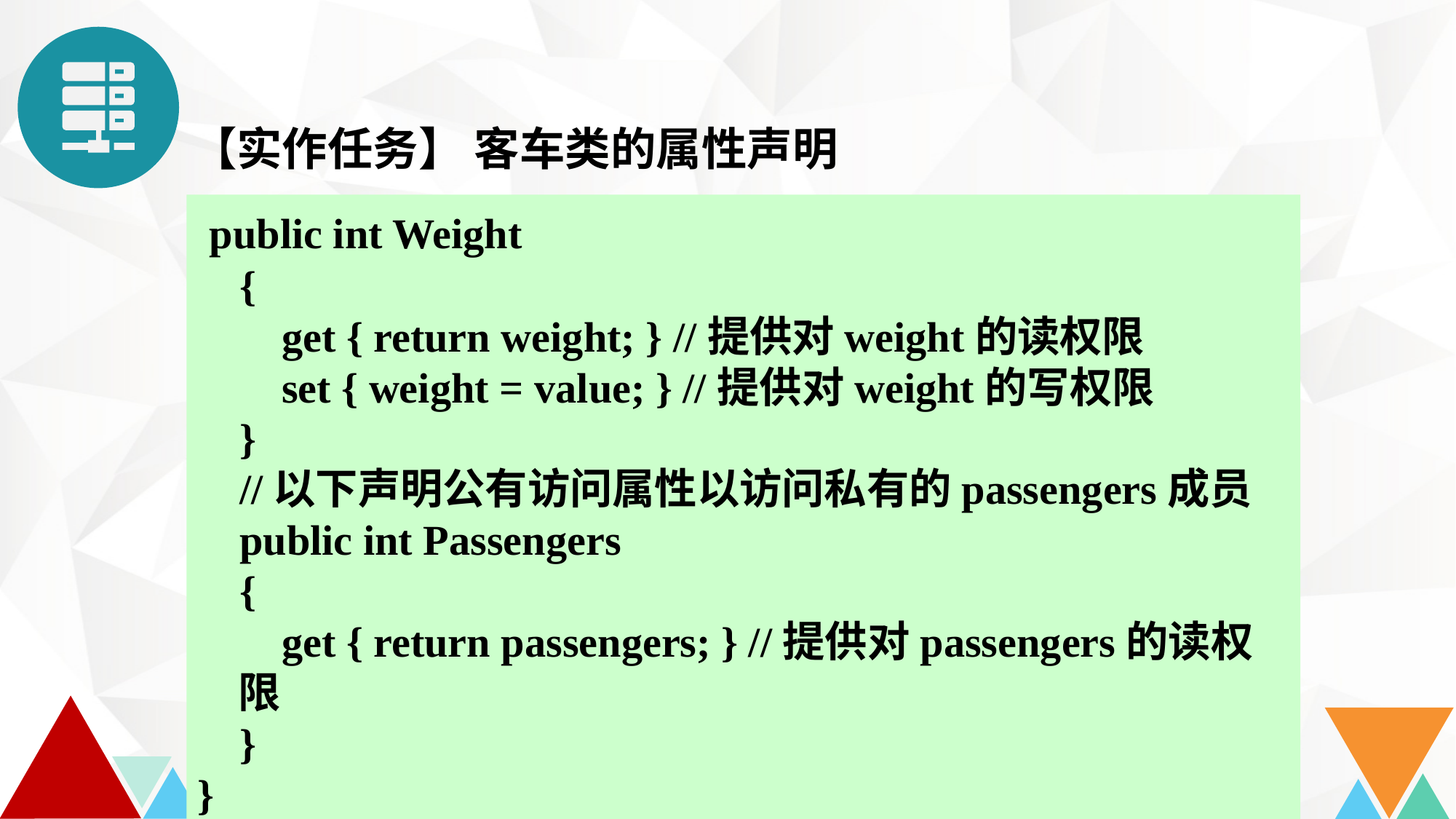

【实作任务】 客车类的属性声明
 public int Weight
    {
        get { return weight; } //提供对weight的读权限
        set { weight = value; } //提供对weight的写权限
    }
    //以下声明公有访问属性以访问私有的passengers成员
    public int Passengers
    {
        get { return passengers; } //提供对passengers的读权限
    }
}